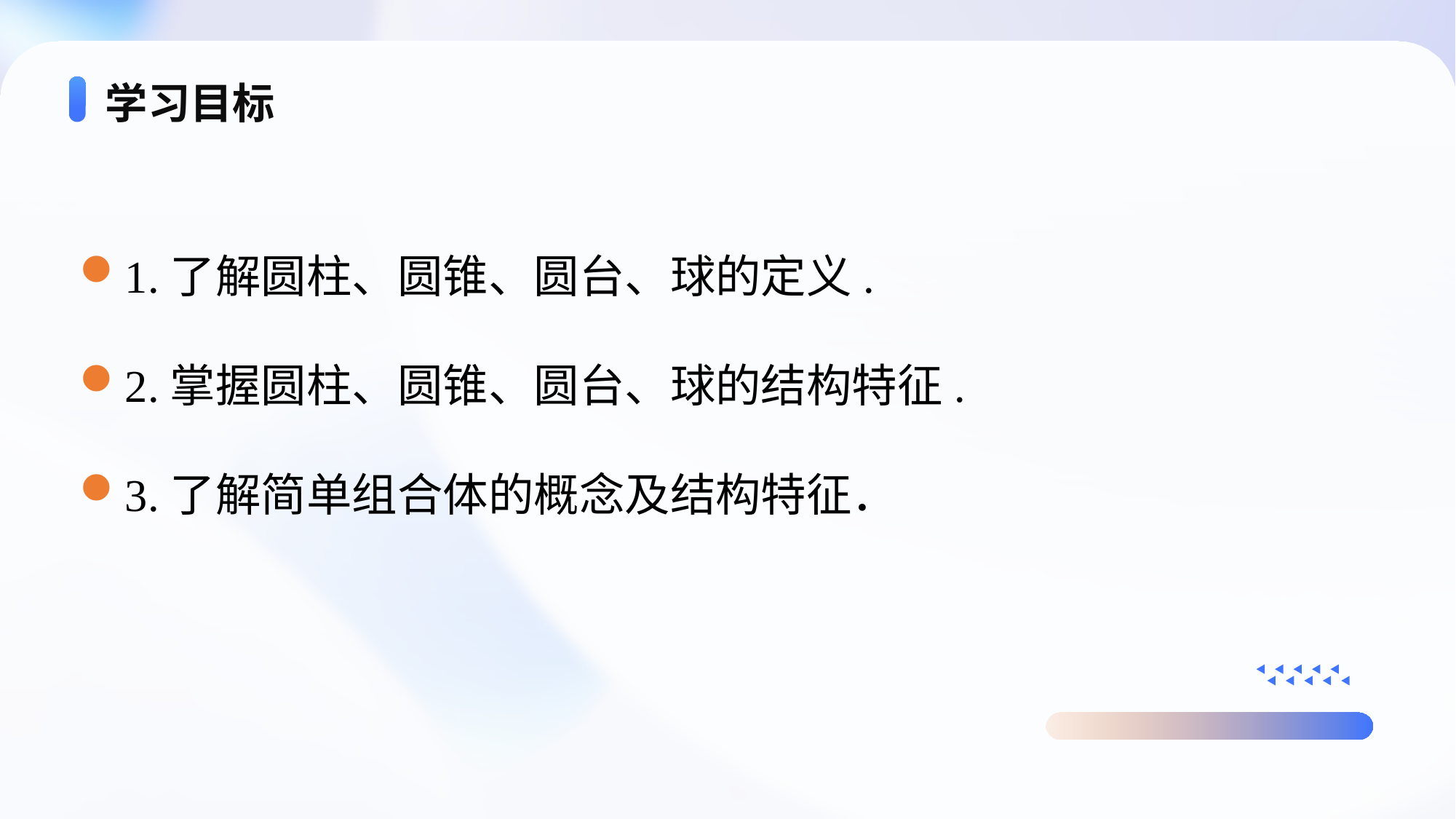

# 学习目标
1.了解圆柱、圆锥、圆台、球的定义.
2.掌握圆柱、圆锥、圆台、球的结构特征.
3.了解简单组合体的概念及结构特征．